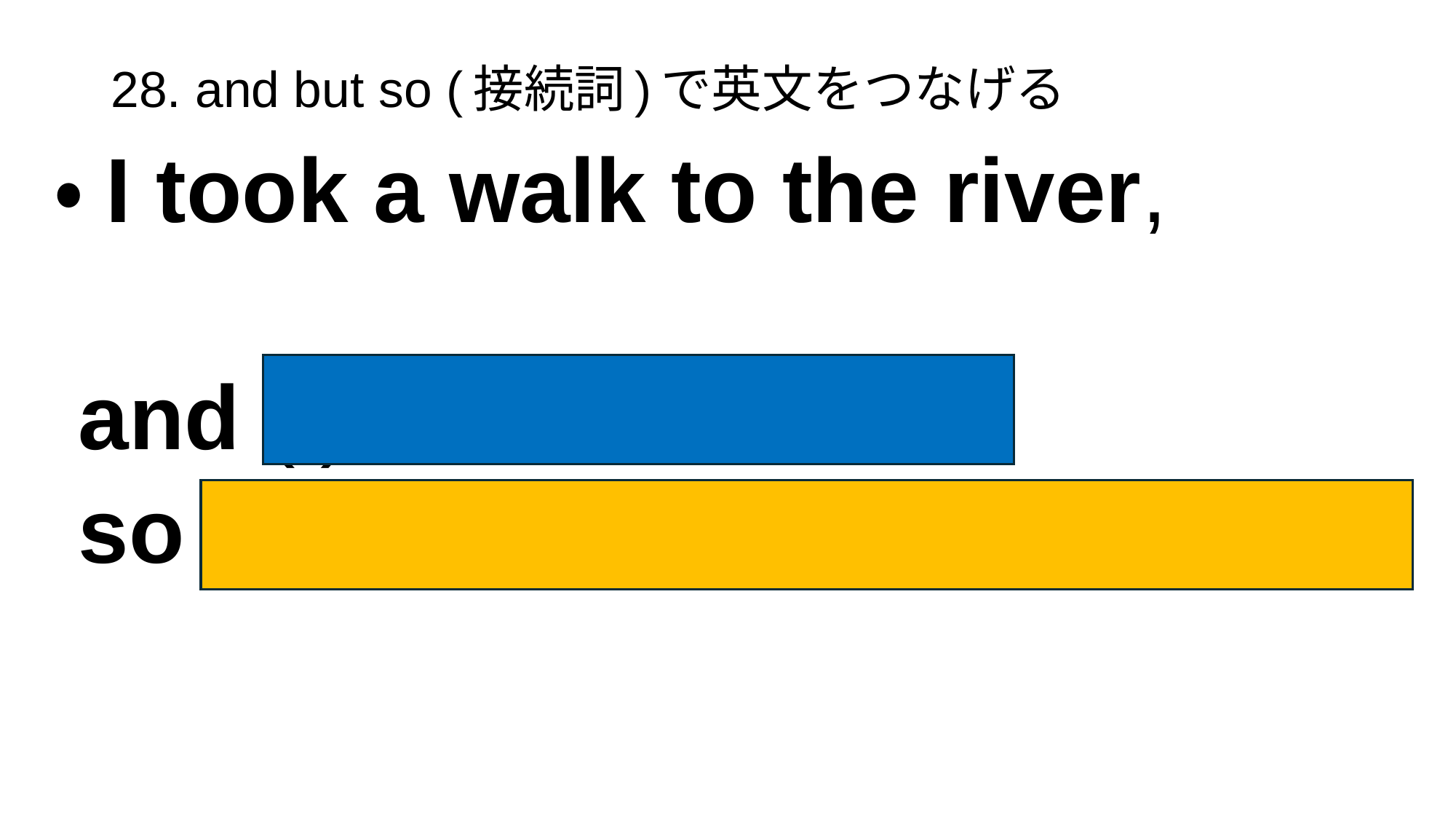

# 28. and but so (接続詞)で英文をつなげる
・I took a walk to the river,

 and (I) saw some fish,
 so I want to fish them someday.